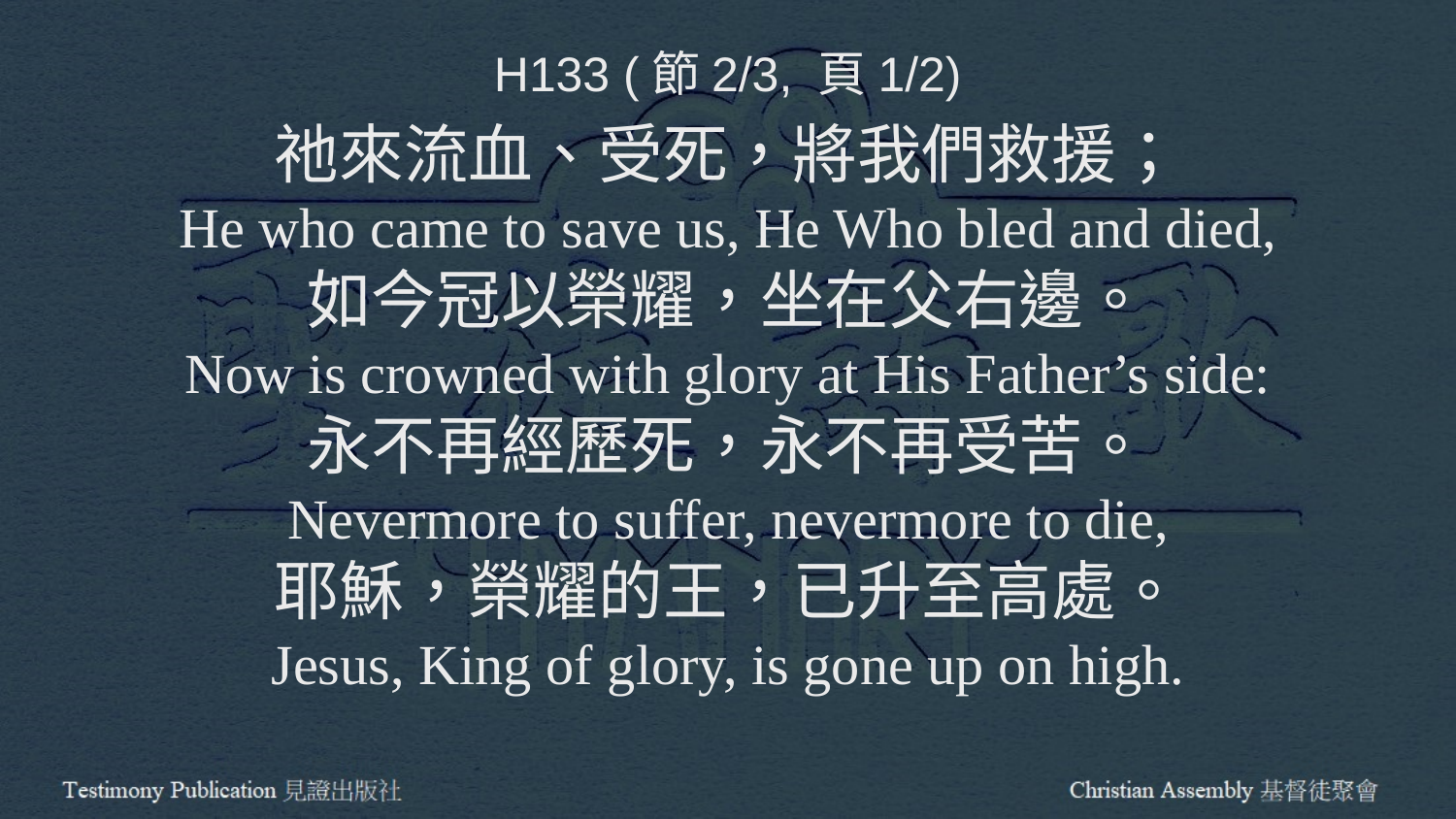

H133 (節2/3, 頁1/2)
祂來流血、受死，將我們救援；
He who came to save us, He Who bled and died,
如今冠以榮耀，坐在父右邊。
Now is crowned with glory at His Father’s side:
永不再經歷死，永不再受苦。
Nevermore to suffer, nevermore to die,
耶穌，榮耀的王，已升至高處。
Jesus, King of glory, is gone up on high.